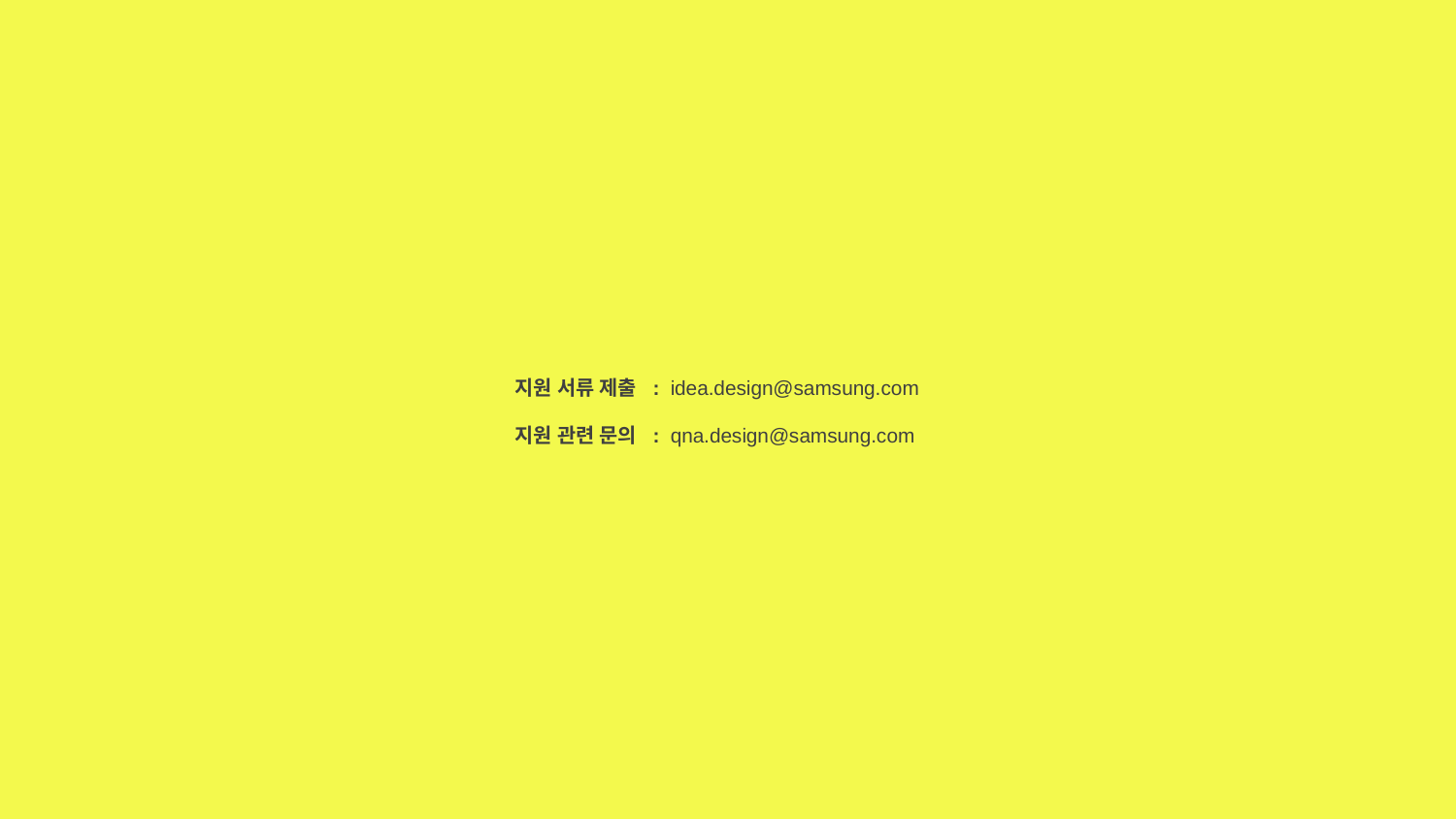

지원 서류 제출  :  idea.design@samsung.com

지원 관련 문의  :  qna.design@samsung.com